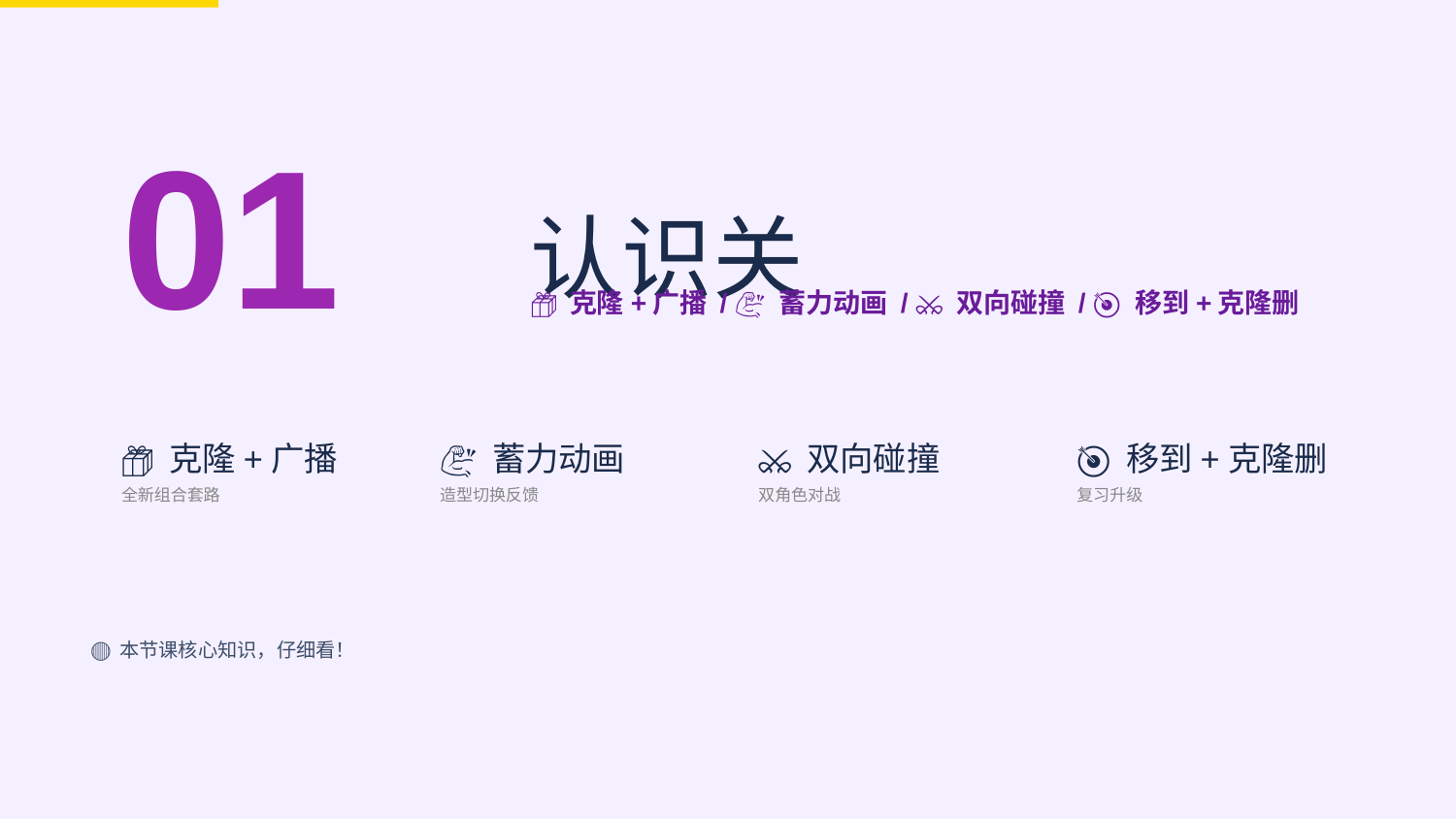

01
认识关
📦 克隆+广播 / 💪 蓄力动画 / ⚔️ 双向碰撞 / 🎯 移到+克隆删
📦 克隆+广播
全新组合套路
💪 蓄力动画
造型切换反馈
⚔️ 双向碰撞
双角色对战
🎯 移到+克隆删
复习升级
🔴 本节课核心知识，仔细看！